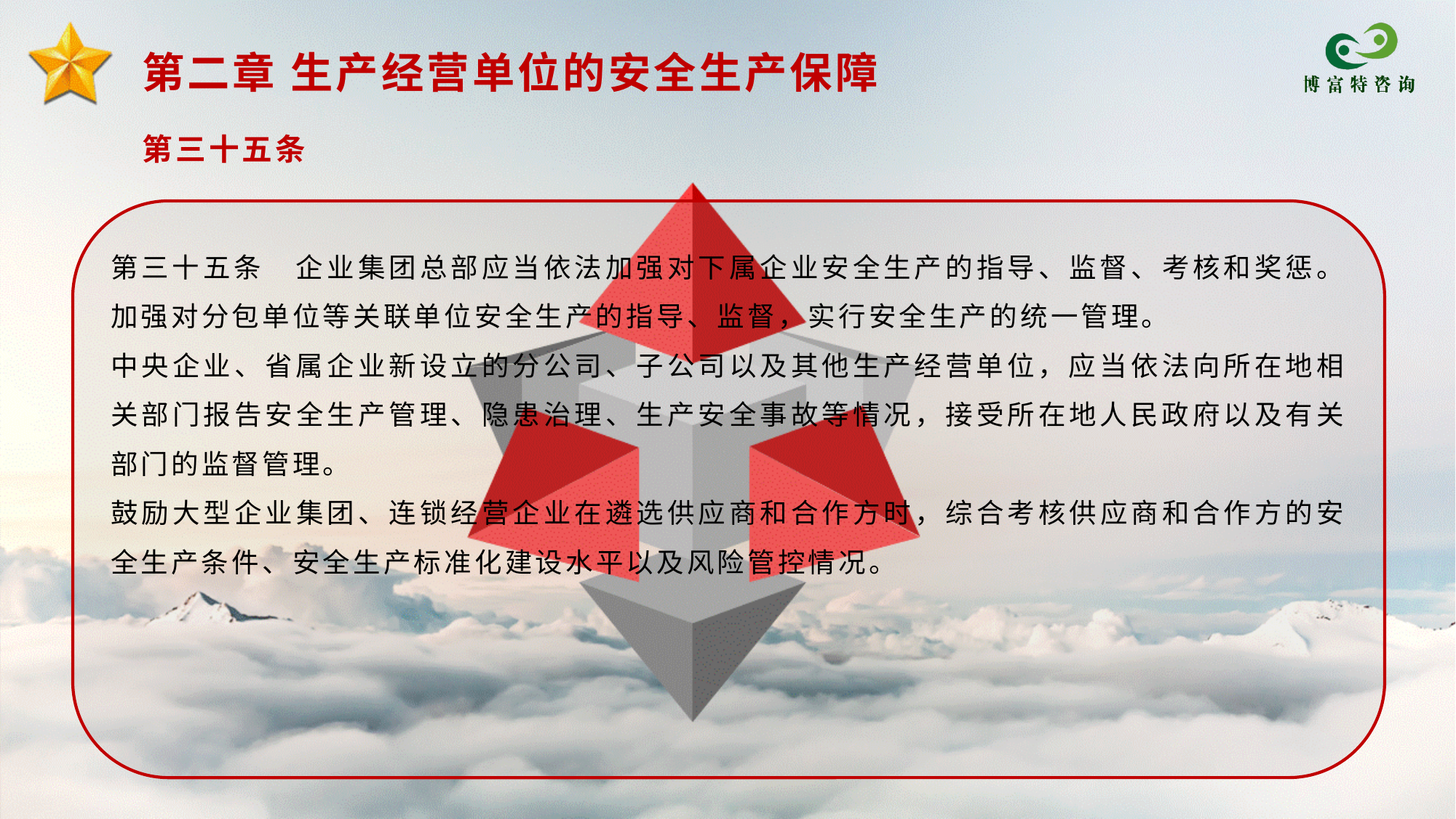

第二章 生产经营单位的安全生产保障
第三十五条
第三十五条　企业集团总部应当依法加强对下属企业安全生产的指导、监督、考核和奖惩。加强对分包单位等关联单位安全生产的指导、监督，实行安全生产的统一管理。
中央企业、省属企业新设立的分公司、子公司以及其他生产经营单位，应当依法向所在地相关部门报告安全生产管理、隐患治理、生产安全事故等情况，接受所在地人民政府以及有关部门的监督管理。
鼓励大型企业集团、连锁经营企业在遴选供应商和合作方时，综合考核供应商和合作方的安全生产条件、安全生产标准化建设水平以及风险管控情况。